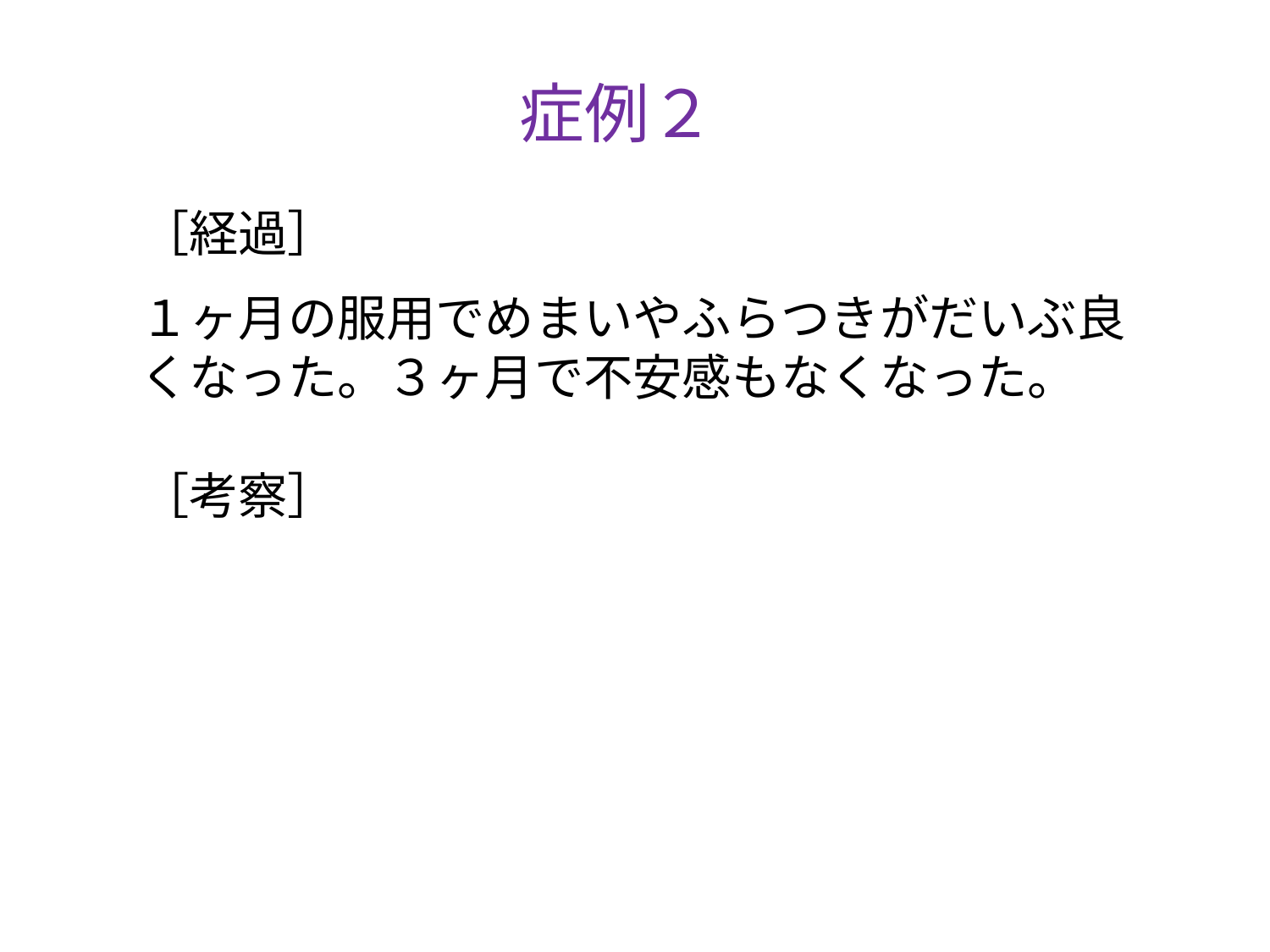

# 症例２
［経過］

１ヶ月の服用でめまいやふらつきがだいぶ良くなった。３ヶ月で不安感もなくなった。

［考察］